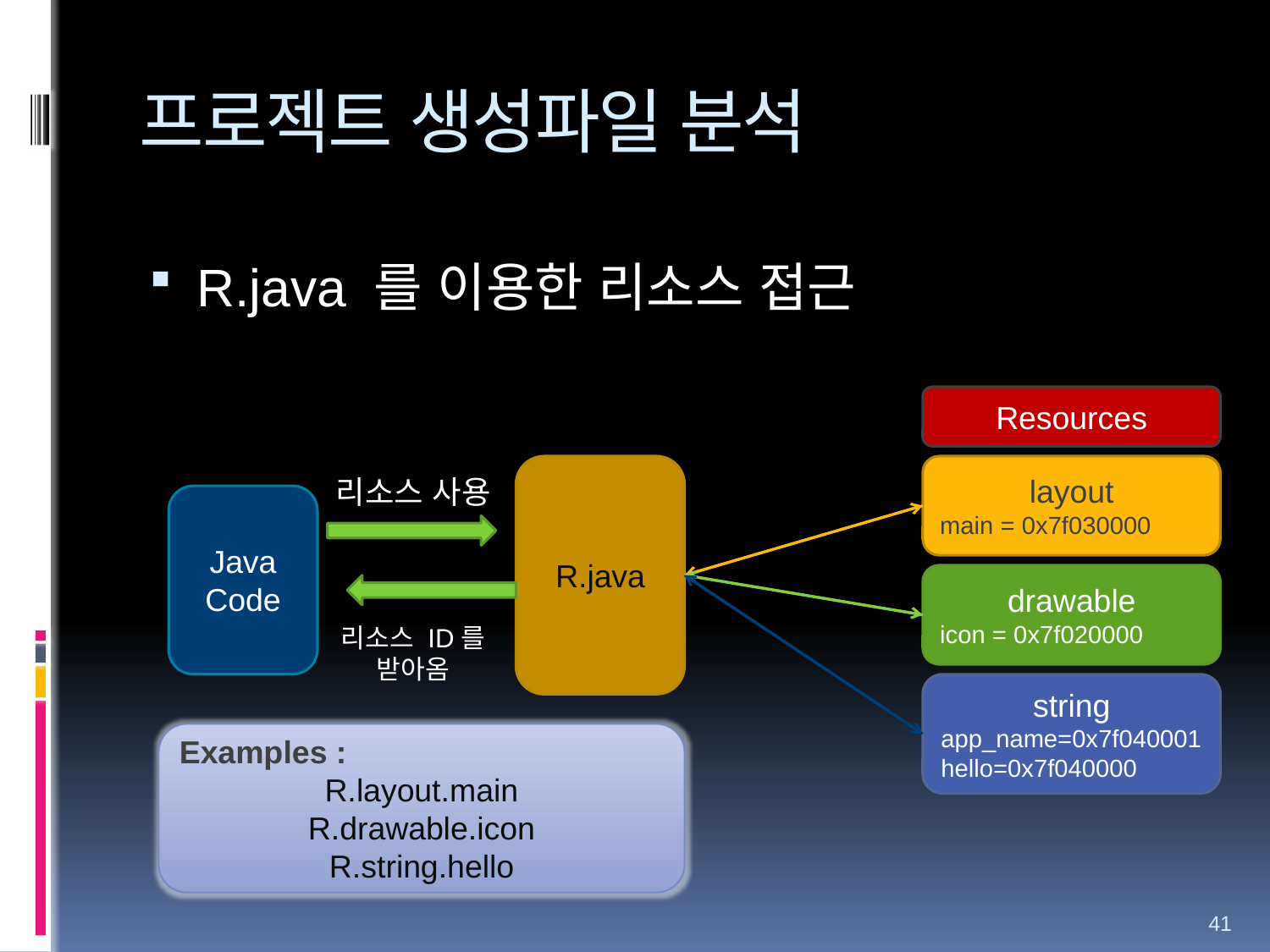

# 프로젝트 생성파일 분석
R.java 를 이용한 리소스 접근
Resources
R.java
layout
main = 0x7f030000
리소스 사용
Java Code

drawable
icon = 0x7f020000

리소스 ID를
받아옴
string
app_name=0x7f040001
hello=0x7f040000
Examples :
R.layout.main
R.drawable.icon
R.string.hello
41